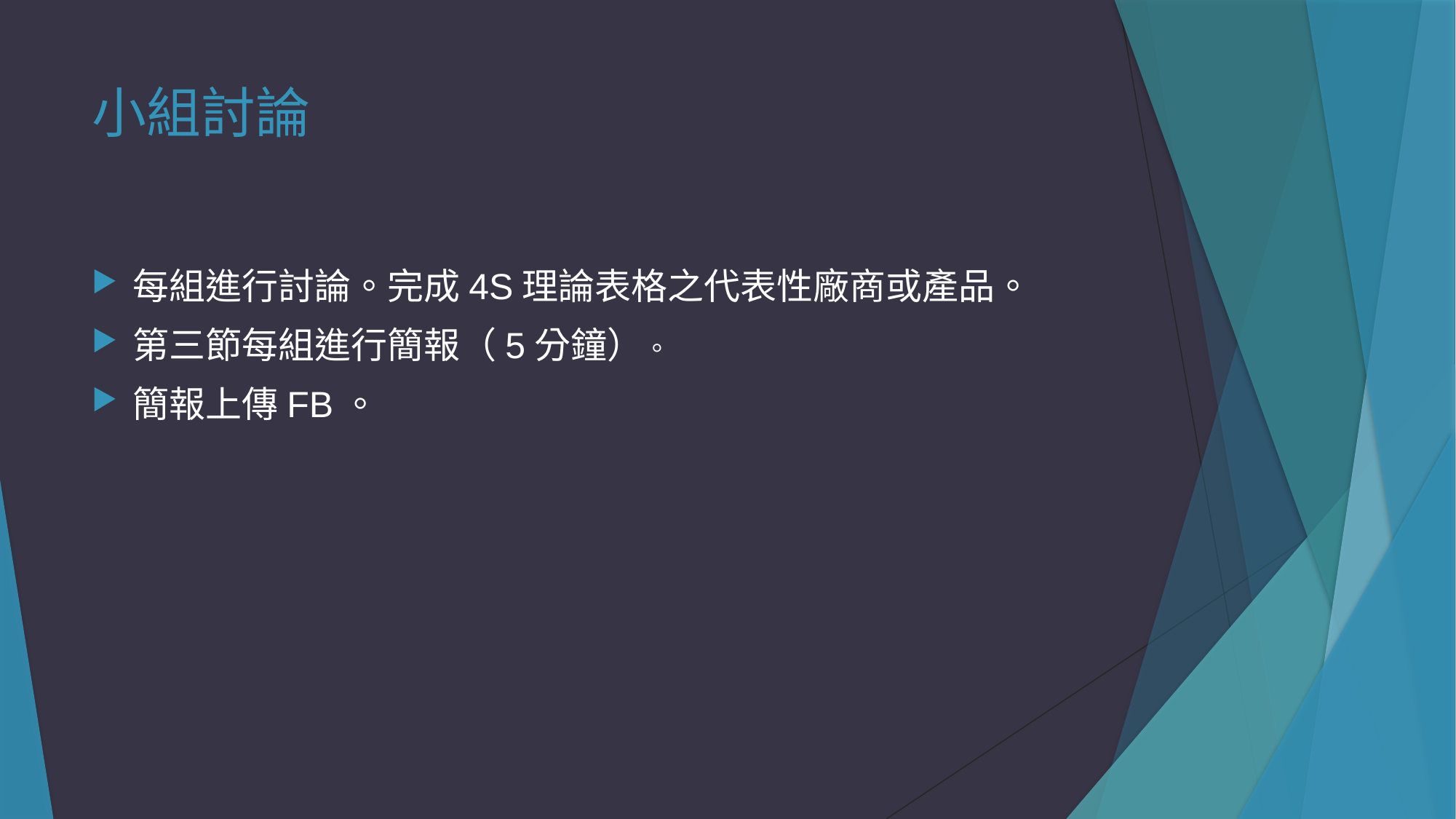

# 小組討論
每組進行討論。完成4S理論表格之代表性廠商或產品。
第三節每組進行簡報（5分鐘）。
簡報上傳FB。